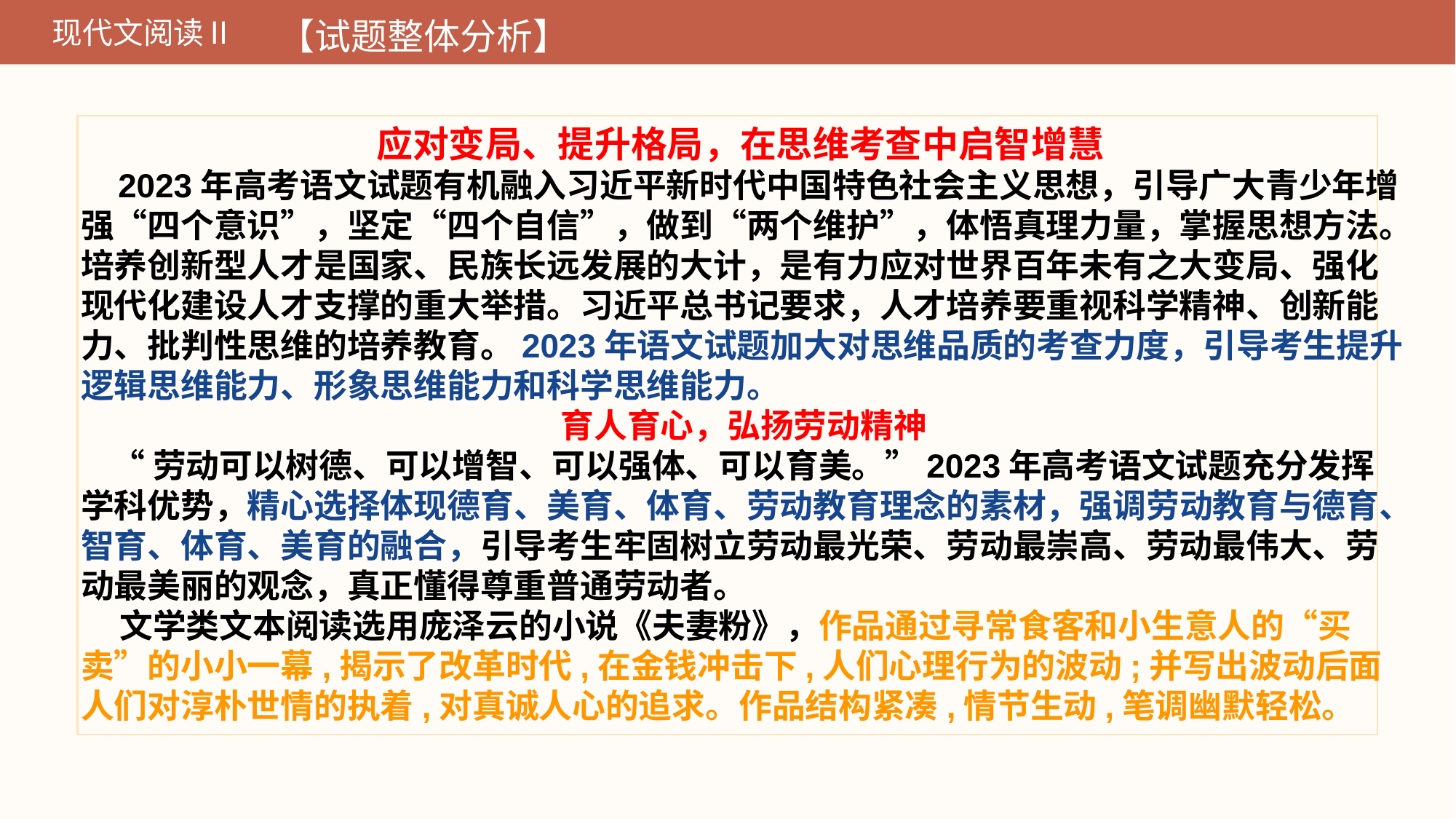

现代文阅读Ⅱ
【试题整体分析】
应对变局、提升格局，在思维考查中启智增慧
    2023年高考语文试题有机融入习近平新时代中国特色社会主义思想，引导广大青少年增强“四个意识”，坚定“四个自信”，做到“两个维护”，体悟真理力量，掌握思想方法。培养创新型人才是国家、民族长远发展的大计，是有力应对世界百年未有之大变局、强化现代化建设人才支撑的重大举措。习近平总书记要求，人才培养要重视科学精神、创新能力、批判性思维的培养教育。2023年语文试题加大对思维品质的考查力度，引导考生提升逻辑思维能力、形象思维能力和科学思维能力。
育人育心，弘扬劳动精神
    “劳动可以树德、可以增智、可以强体、可以育美。”2023年高考语文试题充分发挥学科优势，精心选择体现德育、美育、体育、劳动教育理念的素材，强调劳动教育与德育、智育、体育、美育的融合，引导考生牢固树立劳动最光荣、劳动最崇高、劳动最伟大、劳动最美丽的观念，真正懂得尊重普通劳动者。
    文学类文本阅读选用庞泽云的小说《夫妻粉》，作品通过寻常食客和小生意人的“买卖”的小小一幕,揭示了改革时代,在金钱冲击下,人们心理行为的波动;并写出波动后面人们对淳朴世情的执着,对真诚人心的追求。作品结构紧凑,情节生动,笔调幽默轻松。